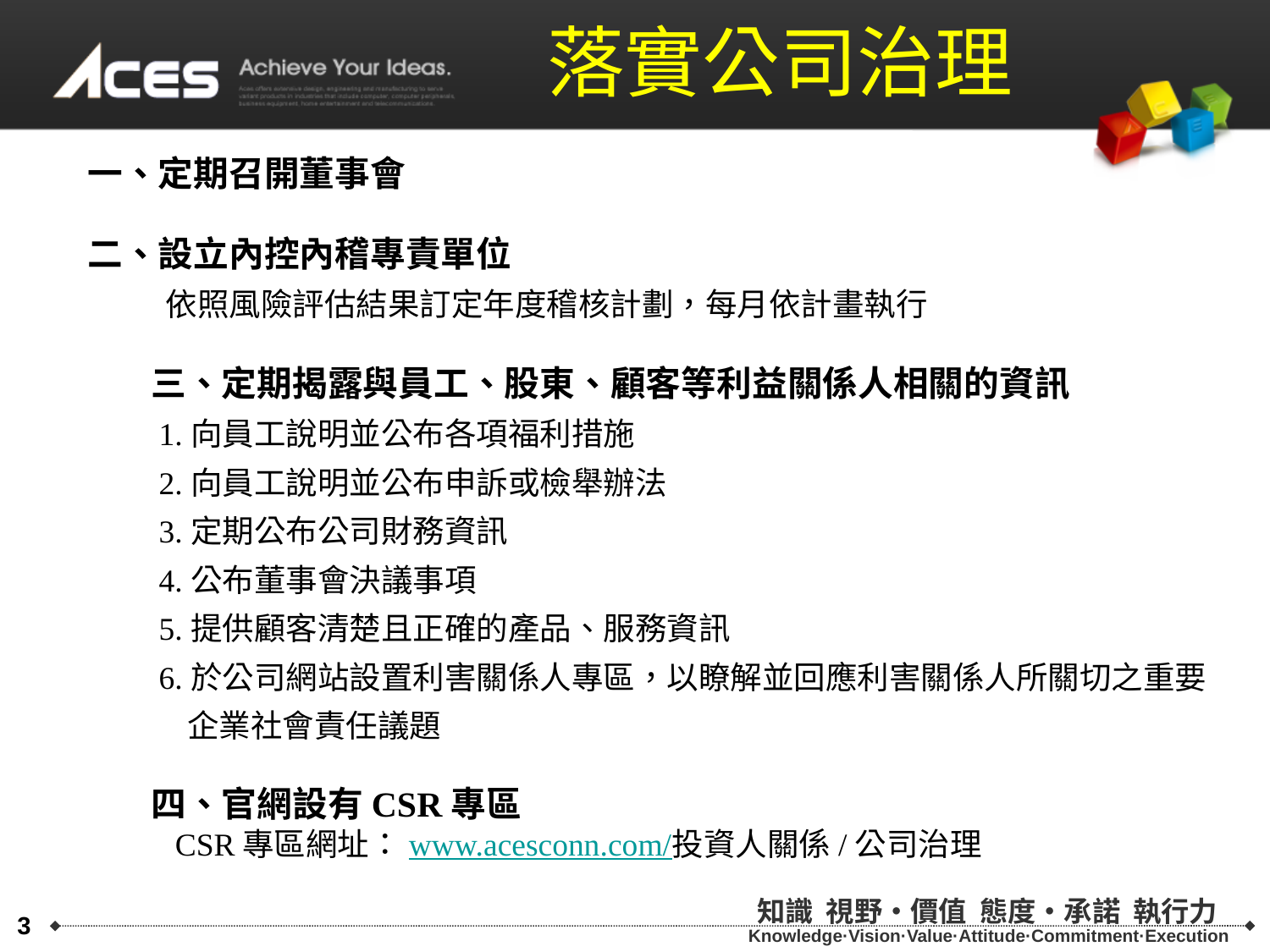

落實公司治理
一、定期召開董事會

二、設立內控內稽專責單位
 依照風險評估結果訂定年度稽核計劃，每月依計畫執行

三、定期揭露與員工、股東、顧客等利益關係人相關的資訊
 1.向員工說明並公布各項福利措施
 2.向員工說明並公布申訴或檢舉辦法
 3.定期公布公司財務資訊
 4.公布董事會決議事項
 5.提供顧客清楚且正確的產品、服務資訊
 6.於公司網站設置利害關係人專區，以瞭解並回應利害關係人所關切之重要
    企業社會責任議題

四、官網設有CSR專區
   CSR專區網址：www.acesconn.com/投資人關係/公司治理